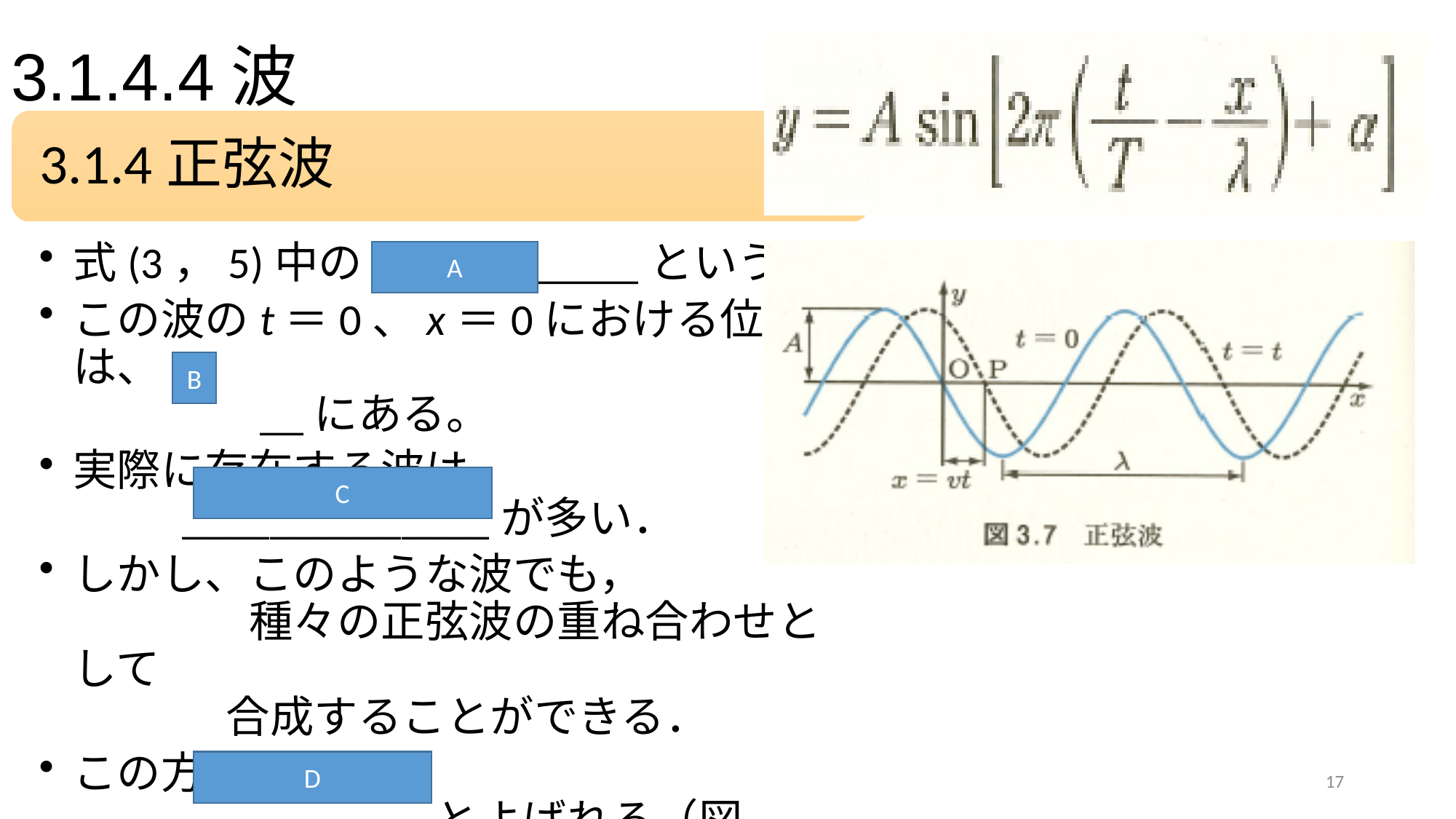

# 3.1.4.4波

3.1.4正弦波
式(3，5)中のαを________という．
この波のt＝0、x＝0における位相は、
　　　　__にある。
実際に存在する波は，
	______________が多い．
しかし、このような波でも，
　　　　種々の正弦波の重ね合わせとして
	　合成することができる．
この方法は，
	___________とよばれる（図3.28）．
A

B
C
D
17